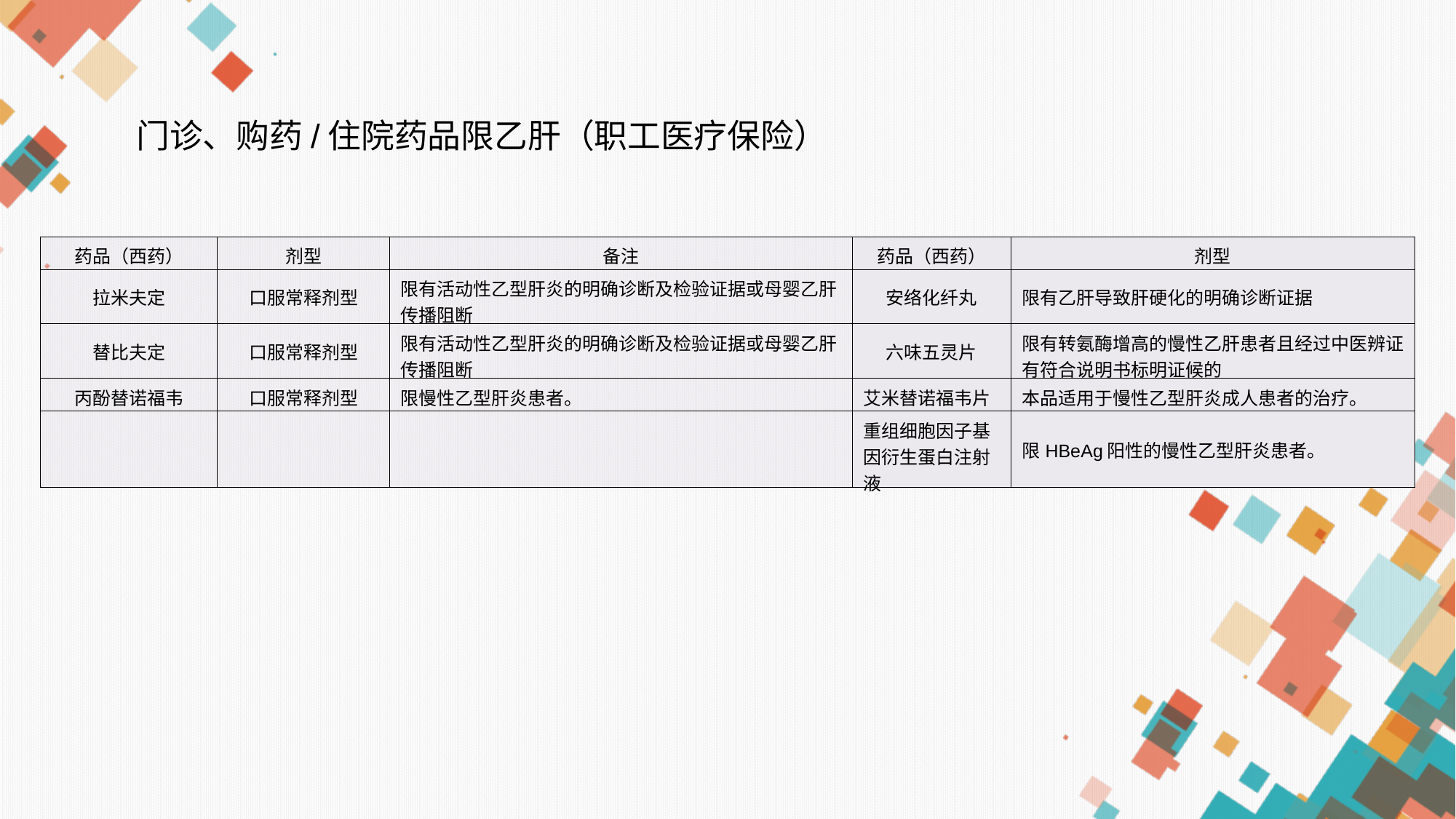

门诊、购药/住院药品限乙肝（职工医疗保险）
| 药品（西药） | 剂型 | 备注 | 药品（西药） | 剂型 |
| --- | --- | --- | --- | --- |
| 拉米夫定 | 口服常释剂型 | 限有活动性乙型肝炎的明确诊断及检验证据或母婴乙肝传播阻断 | 安络化纤丸 | 限有乙肝导致肝硬化的明确诊断证据 |
| 替比夫定 | 口服常释剂型 | 限有活动性乙型肝炎的明确诊断及检验证据或母婴乙肝传播阻断 | 六味五灵片 | 限有转氨酶增高的慢性乙肝患者且经过中医辨证有符合说明书标明证候的 |
| 丙酚替诺福韦 | 口服常释剂型 | 限慢性乙型肝炎患者。 | 艾米替诺福韦片 | 本品适用于慢性乙型肝炎成人患者的治疗。 |
|  |  |  | 重组细胞因子基因衍生蛋白注射液 | 限HBeAg阳性的慢性乙型肝炎患者。 |